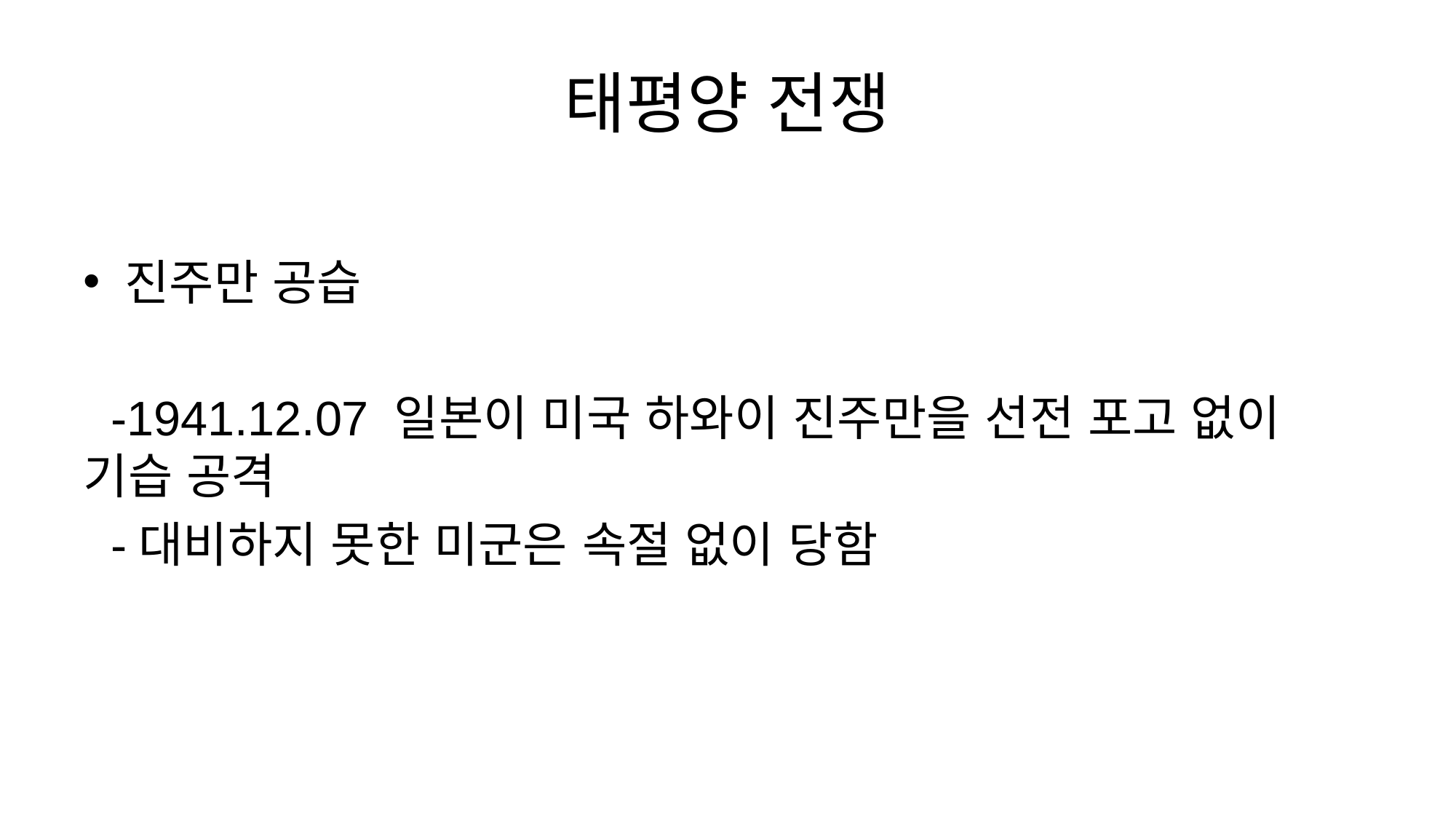

# 태평양 전쟁
진주만 공습

  -1941.12.07 일본이 미국 하와이 진주만을 선전 포고 없이 기습 공격
  -대비하지 못한 미군은 속절 없이 당함